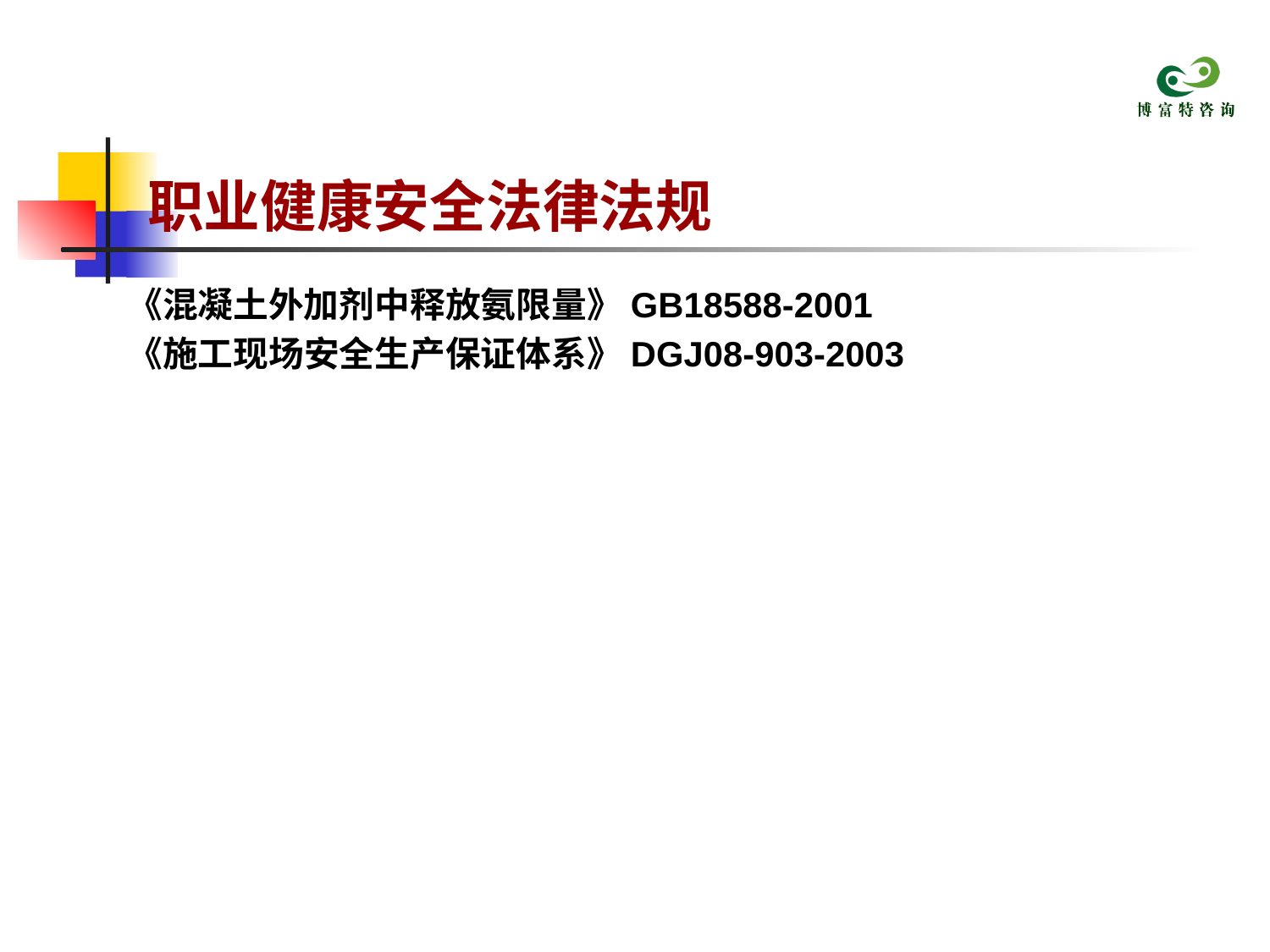

# 职业健康安全法律法规
《混凝土外加剂中释放氨限量》GB18588-2001
《施工现场安全生产保证体系》DGJ08-903-2003

179